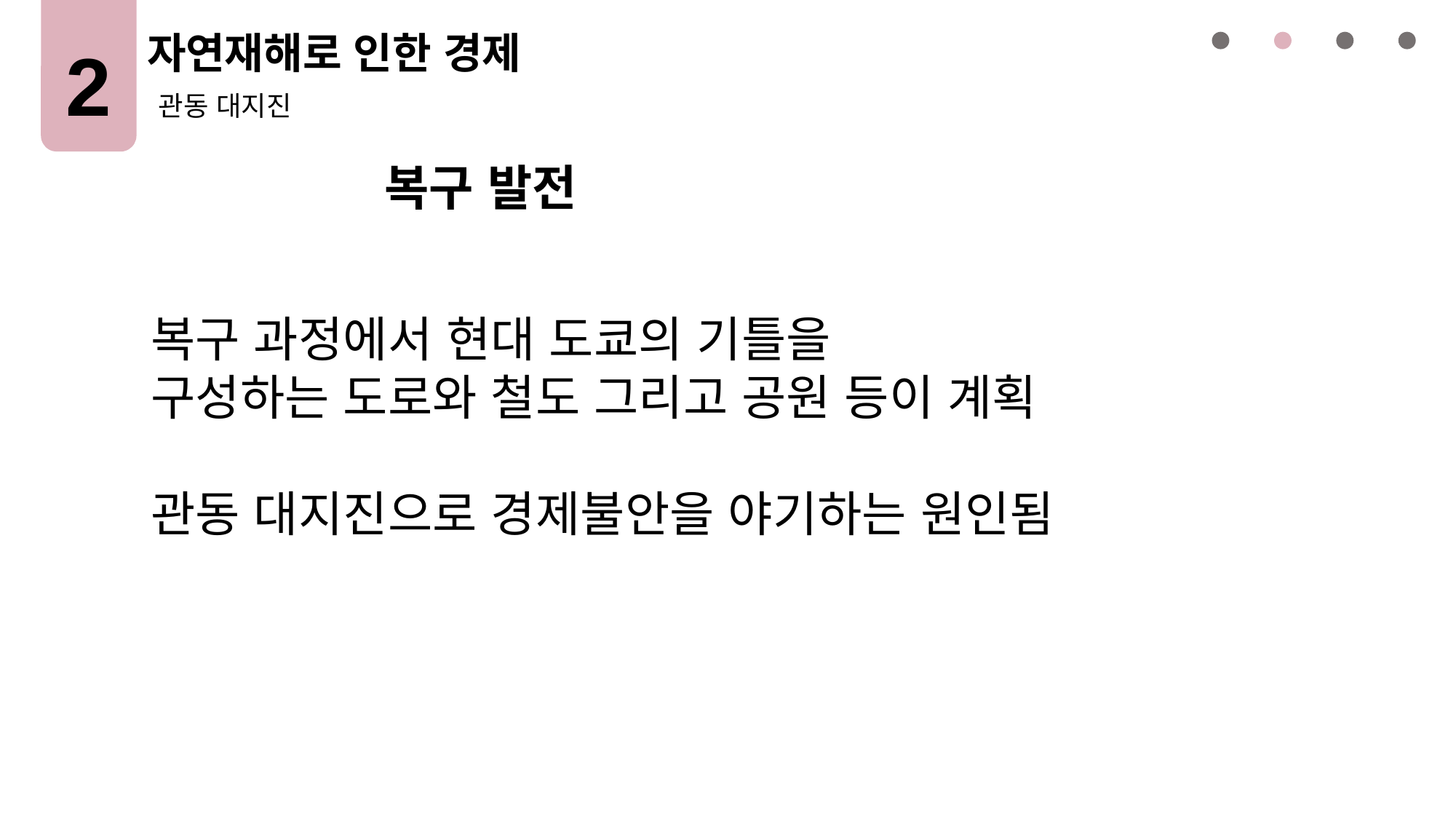

2
자연재해로 인한 경제
관동 대지진

복구 발전
복구 과정에서 현대 도쿄의 기틀을
구성하는 도로와 철도 그리고 공원 등이 계획

관동 대지진으로 경제불안을 야기하는 원인됨